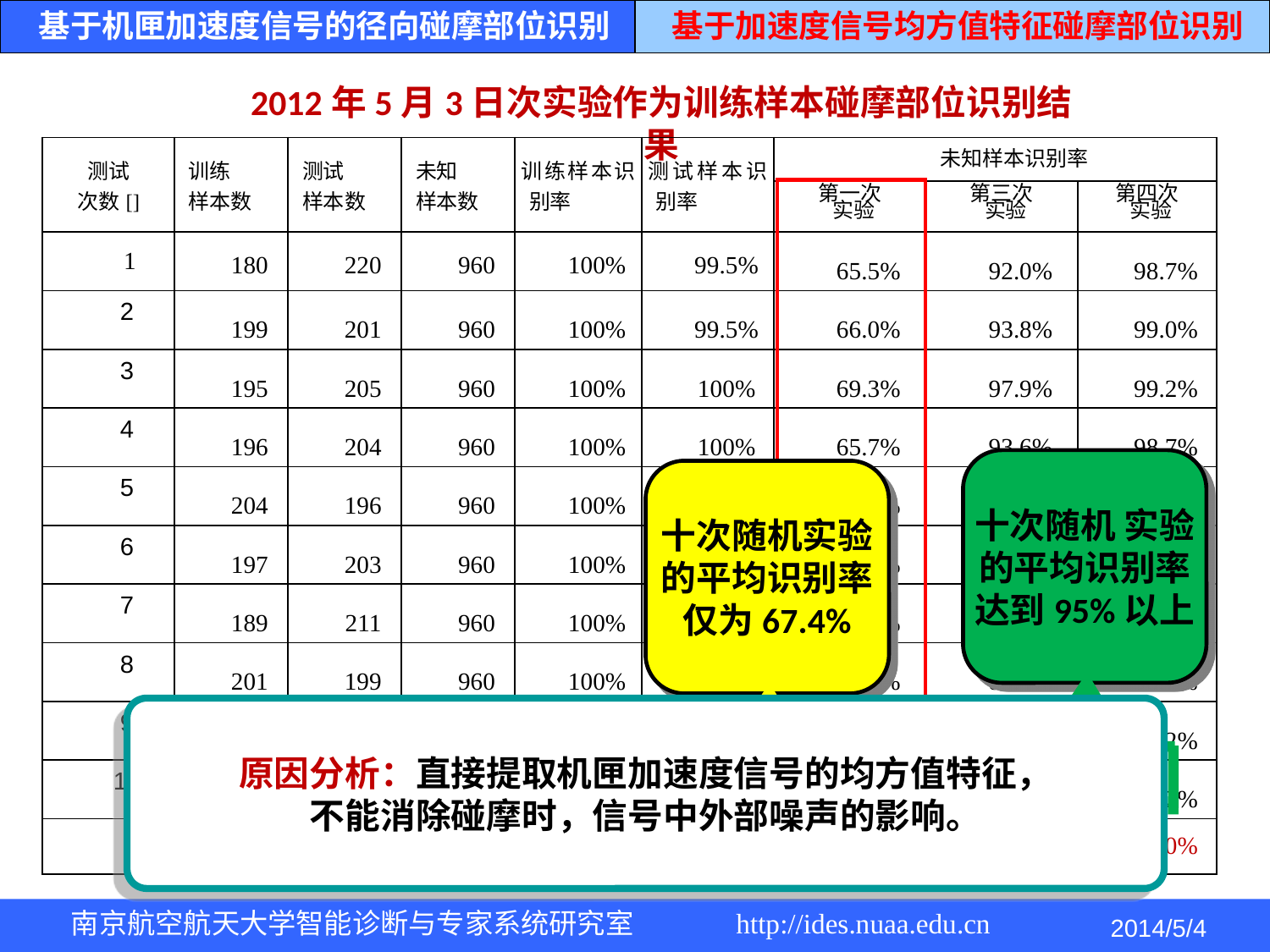

基于加速度信号均方值特征碰摩部位识别

基于机匣加速度信号的径向碰摩部位识别

2012年5月3日次实验作为训练样本碰摩部位识别结果
| 测试 次数[] | 训练 样本数 | 测试 样本数 | 未知 样本数 | 训练样本识别率 | 测试样本识别率 | 未知样本识别率 |  |  |
| --- | --- | --- | --- | --- | --- | --- | --- | --- |
|  |  |  |  |  |  | 第一次 实验 | 第三次 实验 | 第四次 实验 |
| 1 | 180 | 220 | 960 | 100% | 99.5% | 65.5% | 92.0% | 98.7% |
| 2 | 199 | 201 | 960 | 100% | 99.5% | 66.0% | 93.8% | 99.0% |
| 3 | 195 | 205 | 960 | 100% | 100% | 69.3% | 97.9% | 99.2% |
| 4 | 196 | 204 | 960 | 100% | 100% | 65.7% | 93.6% | 98.7% |
| 5 | 204 | 196 | 960 | 100% | 100% | 70.9% | 97.4% | 99.2% |
| 6 | 197 | 203 | 960 | 100% | 100% | 67.8% | 95.6% | 99.0% |
| 7 | 189 | 211 | 960 | 100% | 100% | 68.3% | 96.9% | 99.2% |
| 8 | 201 | 199 | 960 | 100% | 100% | 65.9% | 89.4% | 98.7% |
| 9 | 209 | 191 | 960 | 100% | 100% | 66.8% | 96.1% | 99.2% |
| 10 | 203 | 197 | 960 | 100% | 100% | 67.8% | 97.4% | 99.2% |
| 平均识别率 |  |  |  | 100% | 99.9% | 67.4% | 95.0% | 99.0% |

十次随机 实验
的平均识别率
达到95%以上
十次随机实验
的平均识别率
仅为67.4%
原因分析：直接提取机匣加速度信号的均方值特征，
不能消除碰摩时，信号中外部噪声的影响。
2014/5/4
南京航空航天大学智能诊断与专家系统研究室               http://ides.nuaa.edu.cn